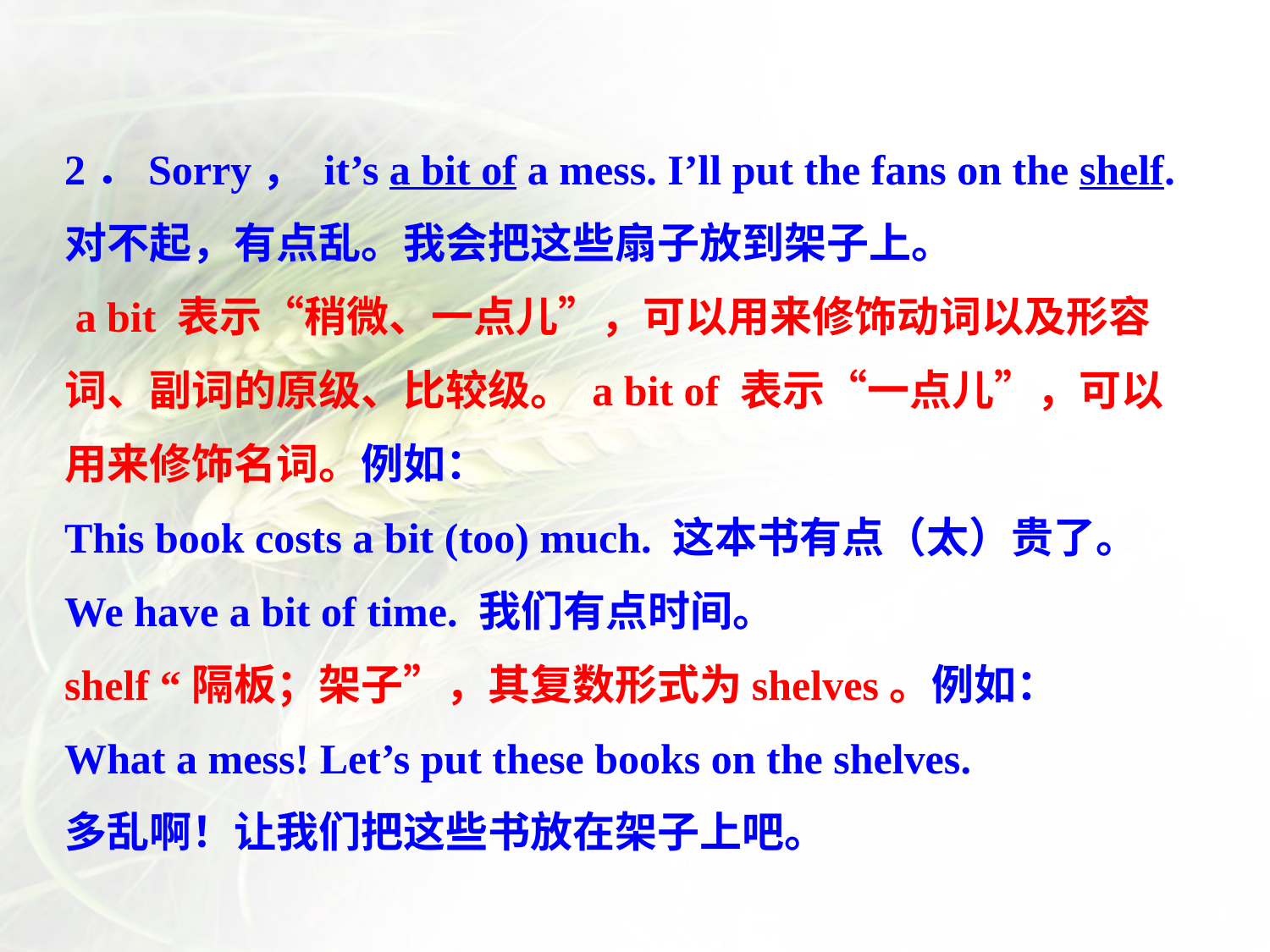

2．Sorry， it’s a bit of a mess. I’ll put the fans on the shelf.
对不起，有点乱。我会把这些扇子放到架子上。
 a bit 表示“稍微、一点儿”，可以用来修饰动词以及形容词、副词的原级、比较级。 a bit of 表示“一点儿”，可以用来修饰名词。例如：
This book costs a bit (too) much. 这本书有点（太）贵了。
We have a bit of time. 我们有点时间。
shelf “隔板；架子”，其复数形式为shelves。例如：
What a mess! Let’s put these books on the shelves.
多乱啊！让我们把这些书放在架子上吧。